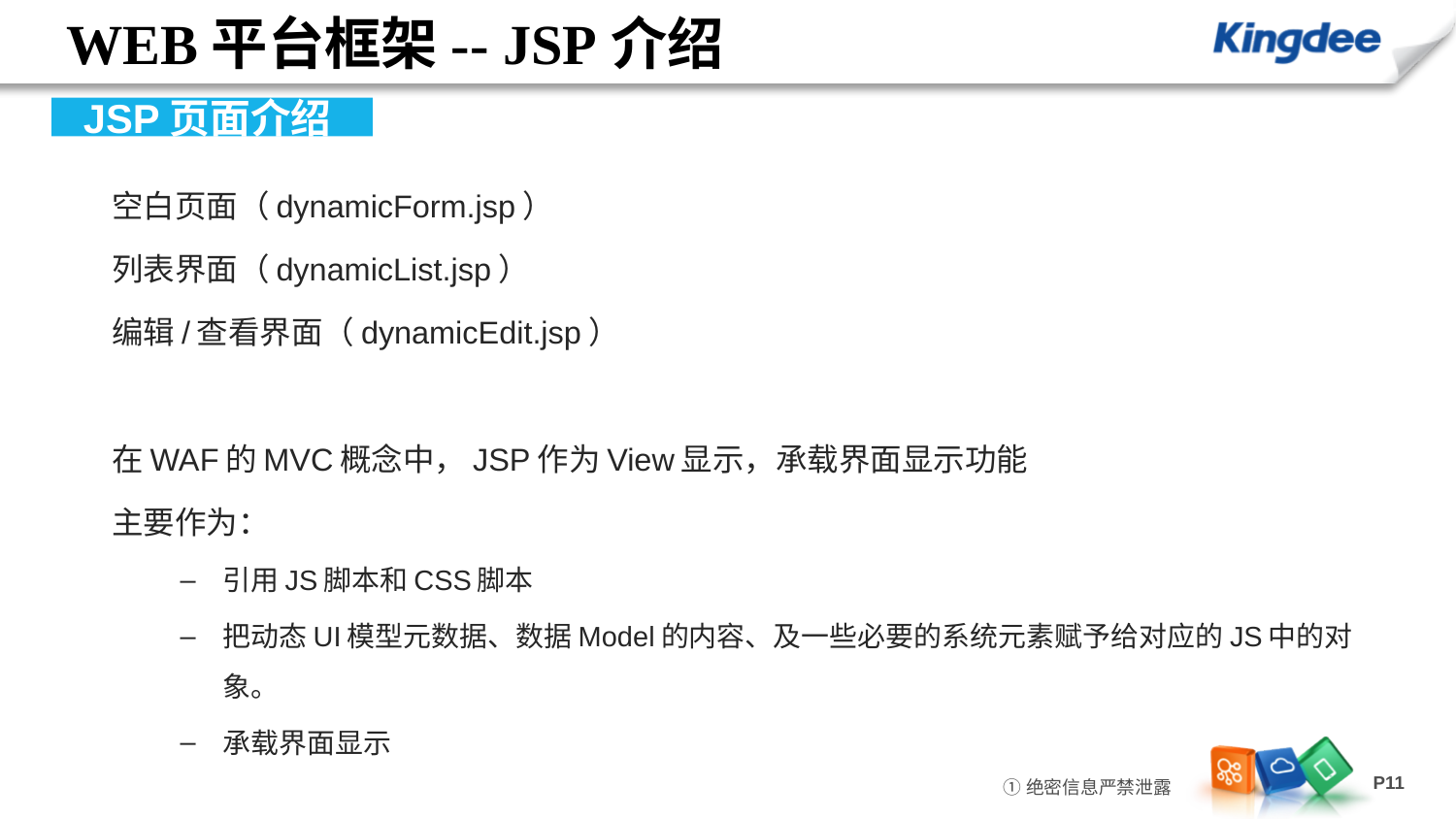

# WEB平台框架-- JSP介绍
JSP页面介绍
空白页面（dynamicForm.jsp）
列表界面（dynamicList.jsp）
编辑/查看界面（dynamicEdit.jsp）

在WAF的MVC概念中，JSP作为View显示，承载界面显示功能
主要作为：
引用JS脚本和CSS脚本
把动态UI模型元数据、数据Model的内容、及一些必要的系统元素赋予给对应的JS中的对象。
承载界面显示